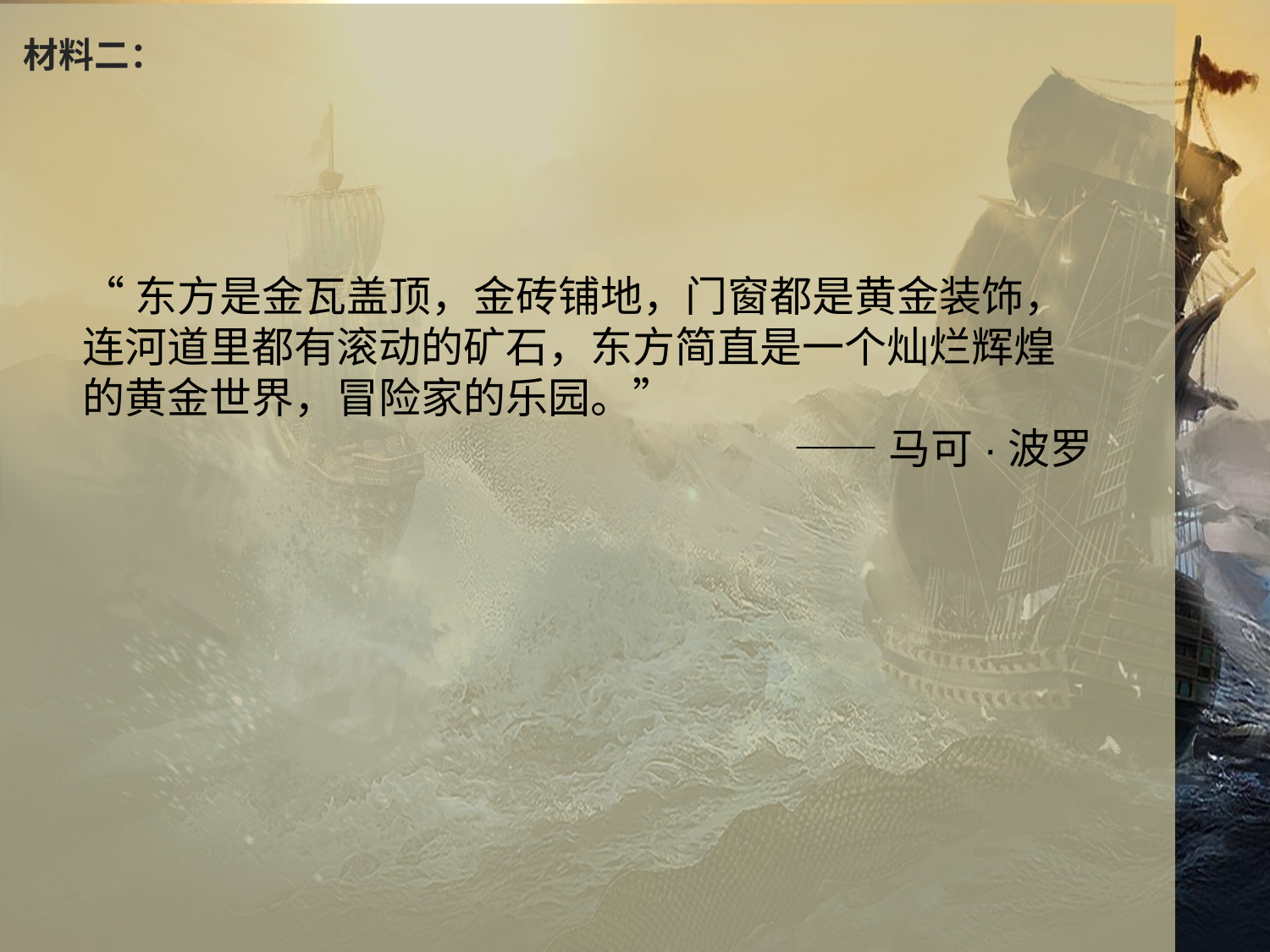

材料二：
“东方是金瓦盖顶，金砖铺地，门窗都是黄金装饰，连河道里都有滚动的矿石，东方简直是一个灿烂辉煌的黄金世界，冒险家的乐园。”
——马可·波罗